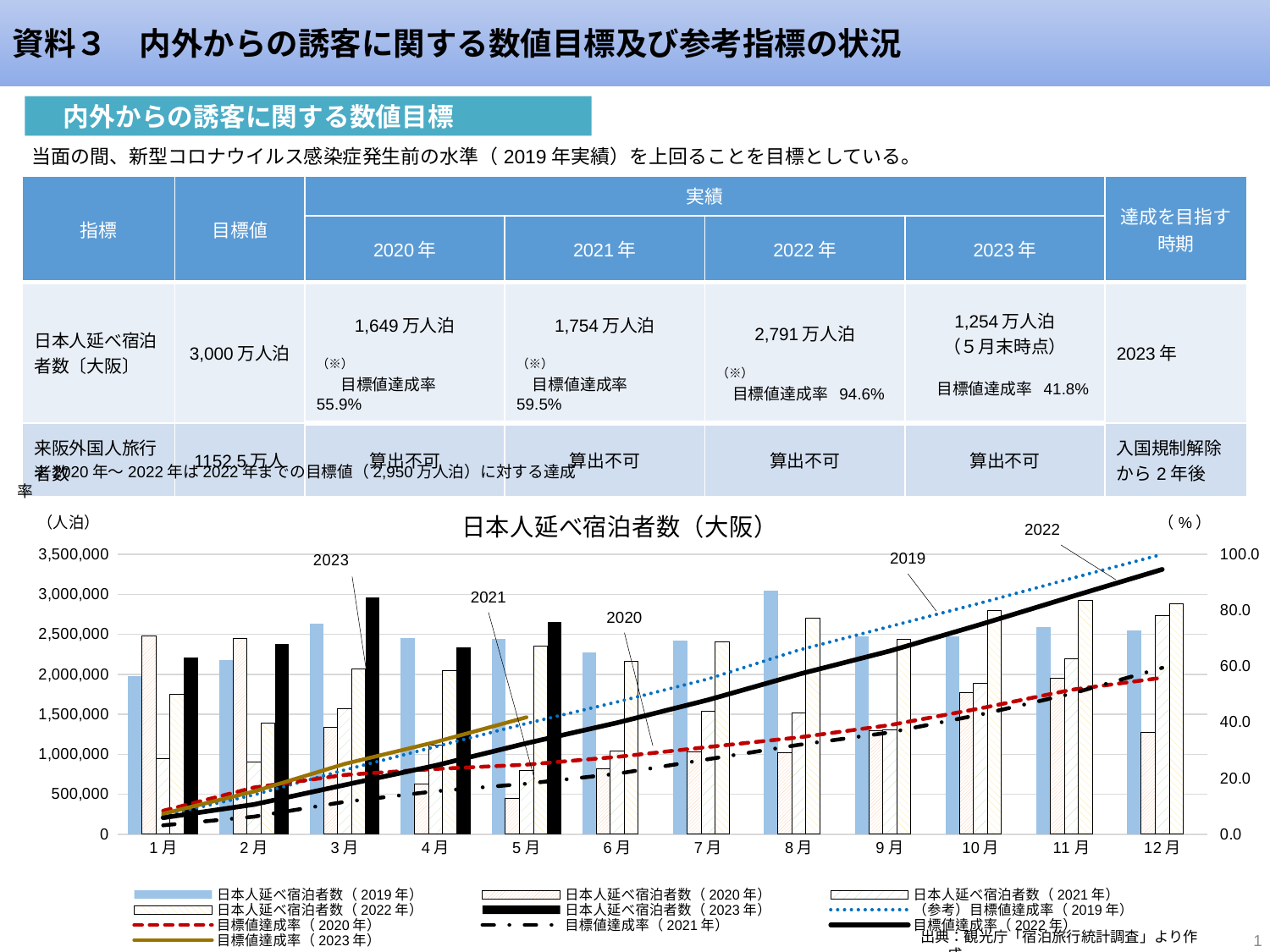

資料３　内外からの誘客に関する数値目標及び参考指標の状況
　内外からの誘客に関する数値目標
　当面の間、新型コロナウイルス感染症発生前の水準（2019年実績）を上回ることを目標としている。
| 指標 | 目標値 | 実績 |  |  |  | 達成を目指す時期 |
| --- | --- | --- | --- | --- | --- | --- |
|  |  | 2020年 | 2021年 | 2022年 | 2023年 |  |
| 日本人延べ宿泊者数〔大阪〕 | 3,000万人泊 | 1,649万人泊 （※） 　目標値達成率　55.9% | 1,754万人泊 （※） 　目標値達成率　59.5% | 2,791万人泊 （※） 　目標値達成率 94.6% | 1,254万人泊 （５月末時点） 　目標値達成率 41.8% | 2023年 |
| 来阪外国人旅行者数 | 1152.5万人 | 算出不可 | 算出不可 | 算出不可 | 算出不可 | 入国規制解除から2年後 |
　※2020年～2022年は2022年までの目標値（2,950万人泊）に対する達成率

[unsupported chart]

2022
2019
2021
2020
1
出典：観光庁「宿泊旅行統計調査」より作成